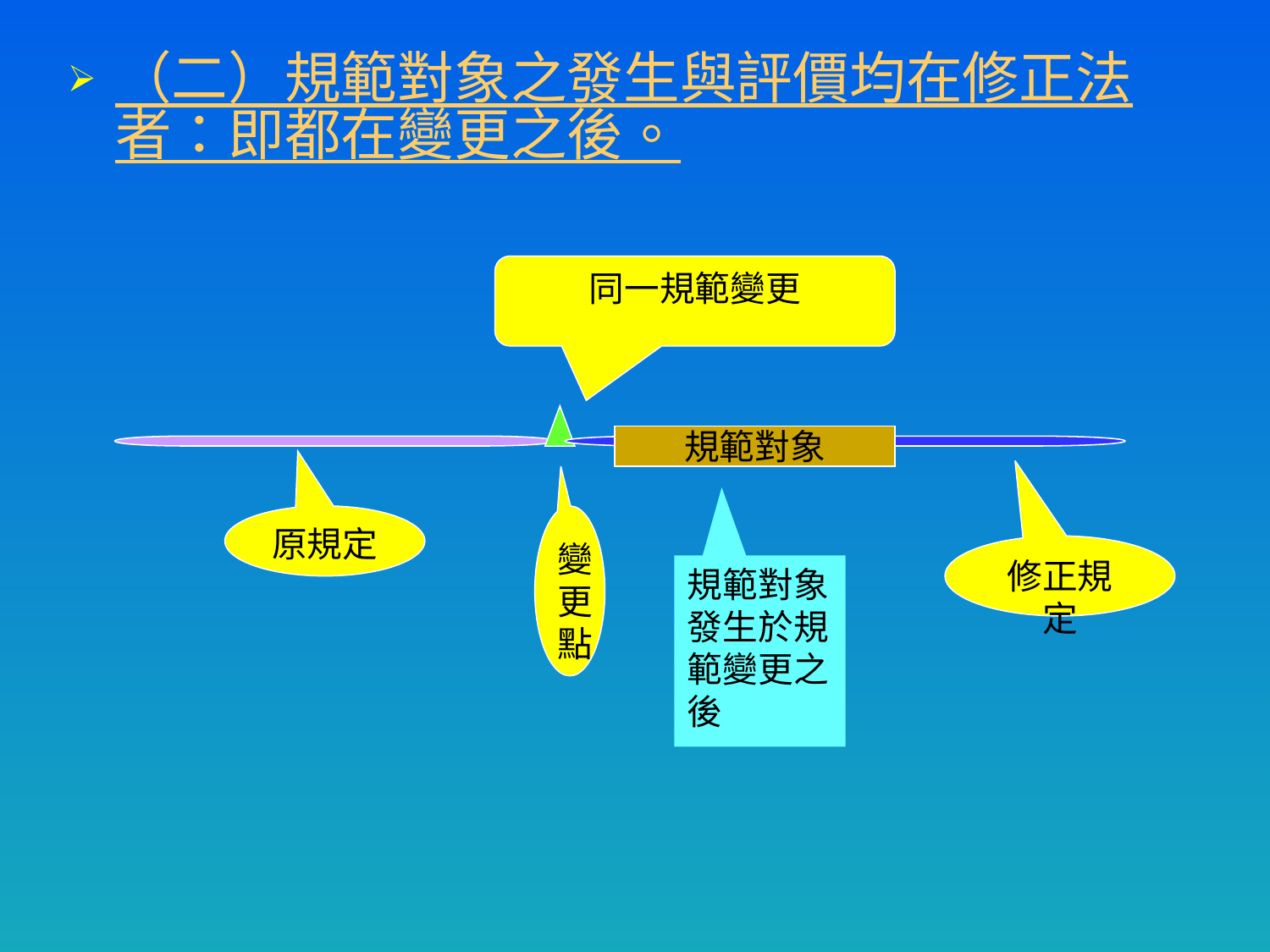

（二）規範對象之發生與評價均在修正法者：即都在變更之後。
同一規範變更

規範對象

原規定
變更點
修正規定
規範對象發生於規範變更之後